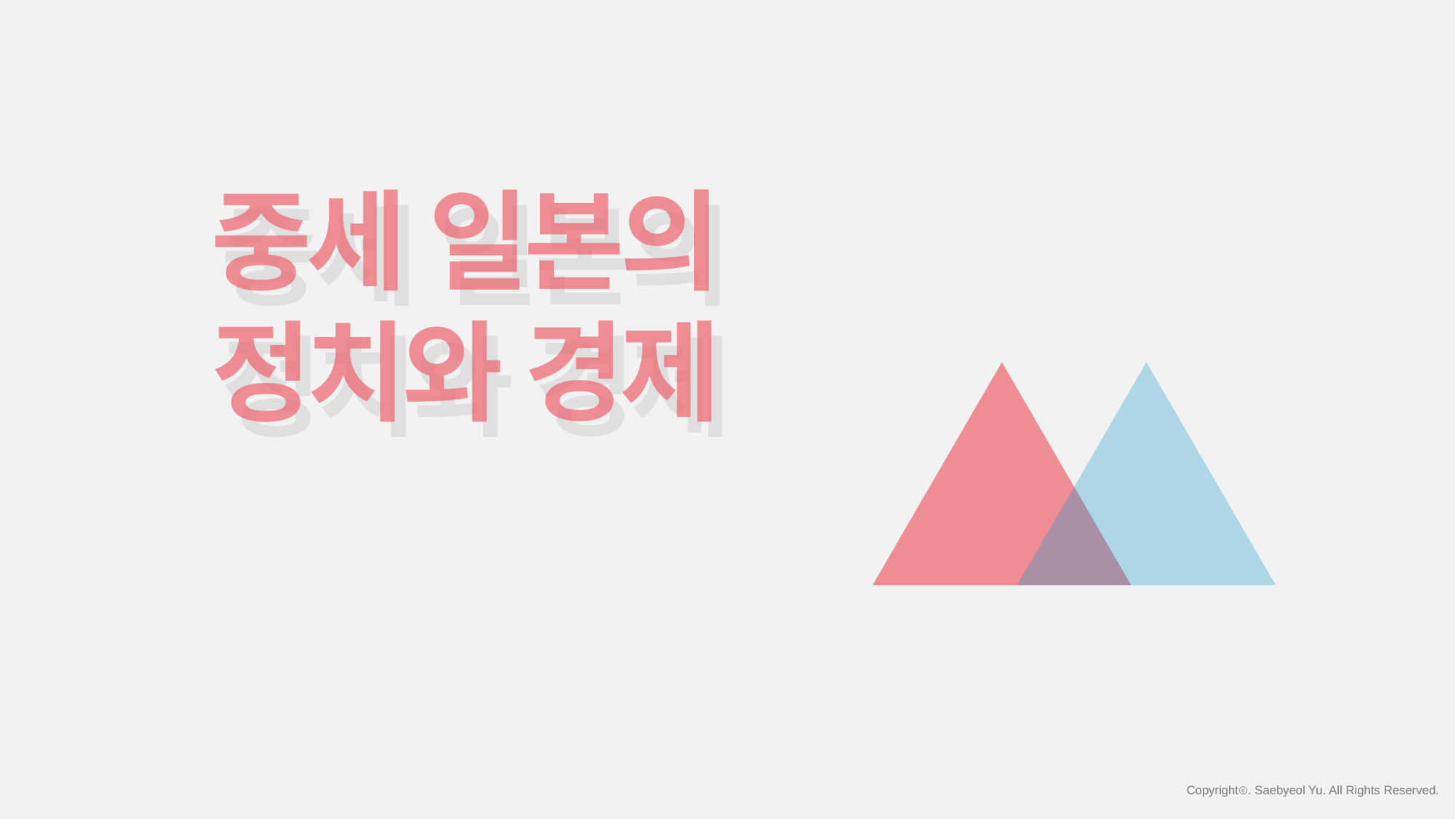

중세 일본의
정치와 경제
중세 일본의
정치와 경제

Copyrightⓒ. Saebyeol Yu. All Rights Reserved.